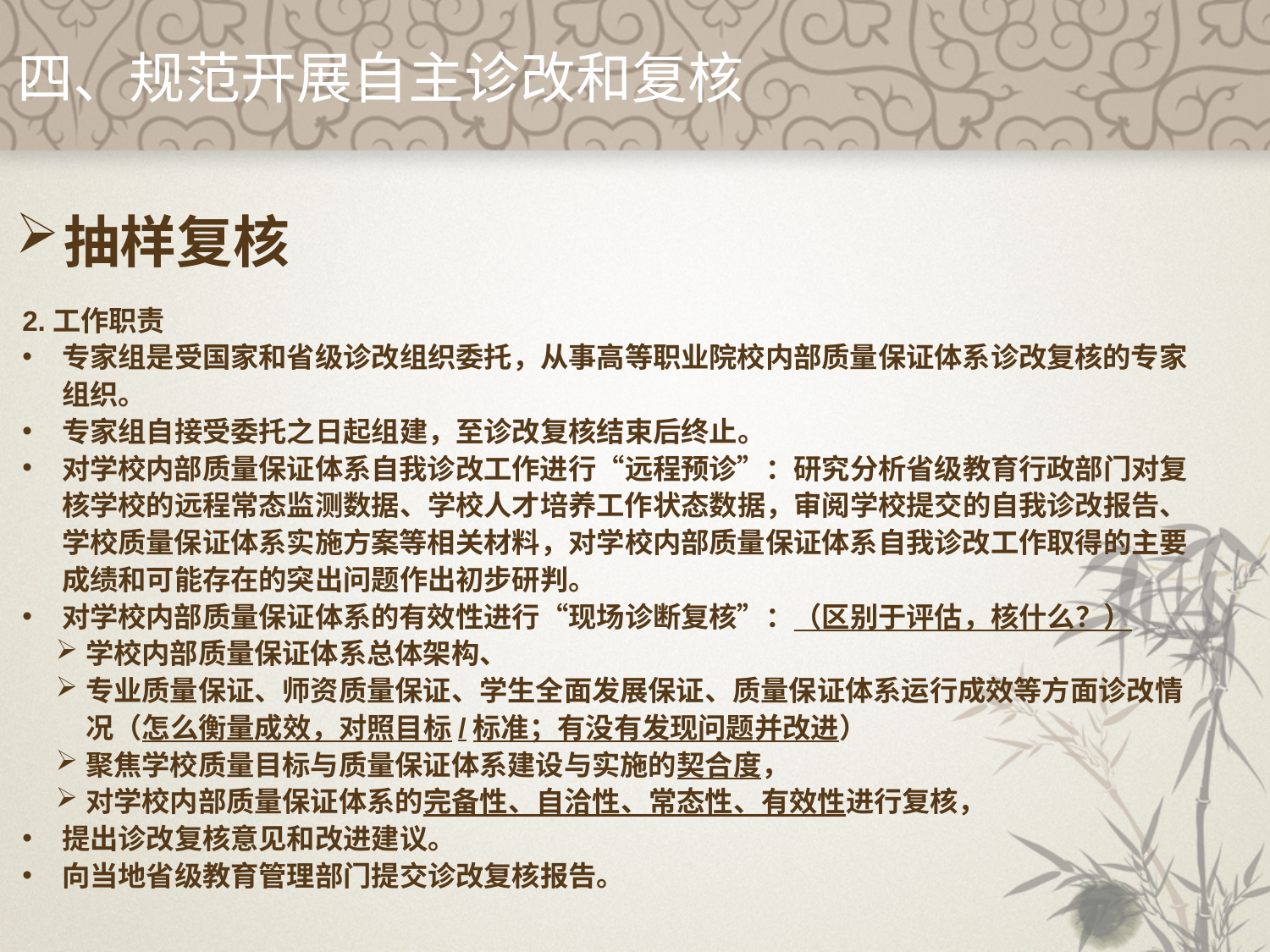

四、规范开展自主诊改和复核
抽样复核
2.工作职责
专家组是受国家和省级诊改组织委托，从事高等职业院校内部质量保证体系诊改复核的专家组织。
专家组自接受委托之日起组建，至诊改复核结束后终止。
对学校内部质量保证体系自我诊改工作进行“远程预诊”：研究分析省级教育行政部门对复核学校的远程常态监测数据、学校人才培养工作状态数据，审阅学校提交的自我诊改报告、学校质量保证体系实施方案等相关材料，对学校内部质量保证体系自我诊改工作取得的主要成绩和可能存在的突出问题作出初步研判。
对学校内部质量保证体系的有效性进行“现场诊断复核”：（区别于评估，核什么？）
学校内部质量保证体系总体架构、
专业质量保证、师资质量保证、学生全面发展保证、质量保证体系运行成效等方面诊改情况（怎么衡量成效，对照目标/标准；有没有发现问题并改进）
聚焦学校质量目标与质量保证体系建设与实施的契合度，
对学校内部质量保证体系的完备性、自洽性、常态性、有效性进行复核，
提出诊改复核意见和改进建议。
向当地省级教育管理部门提交诊改复核报告。